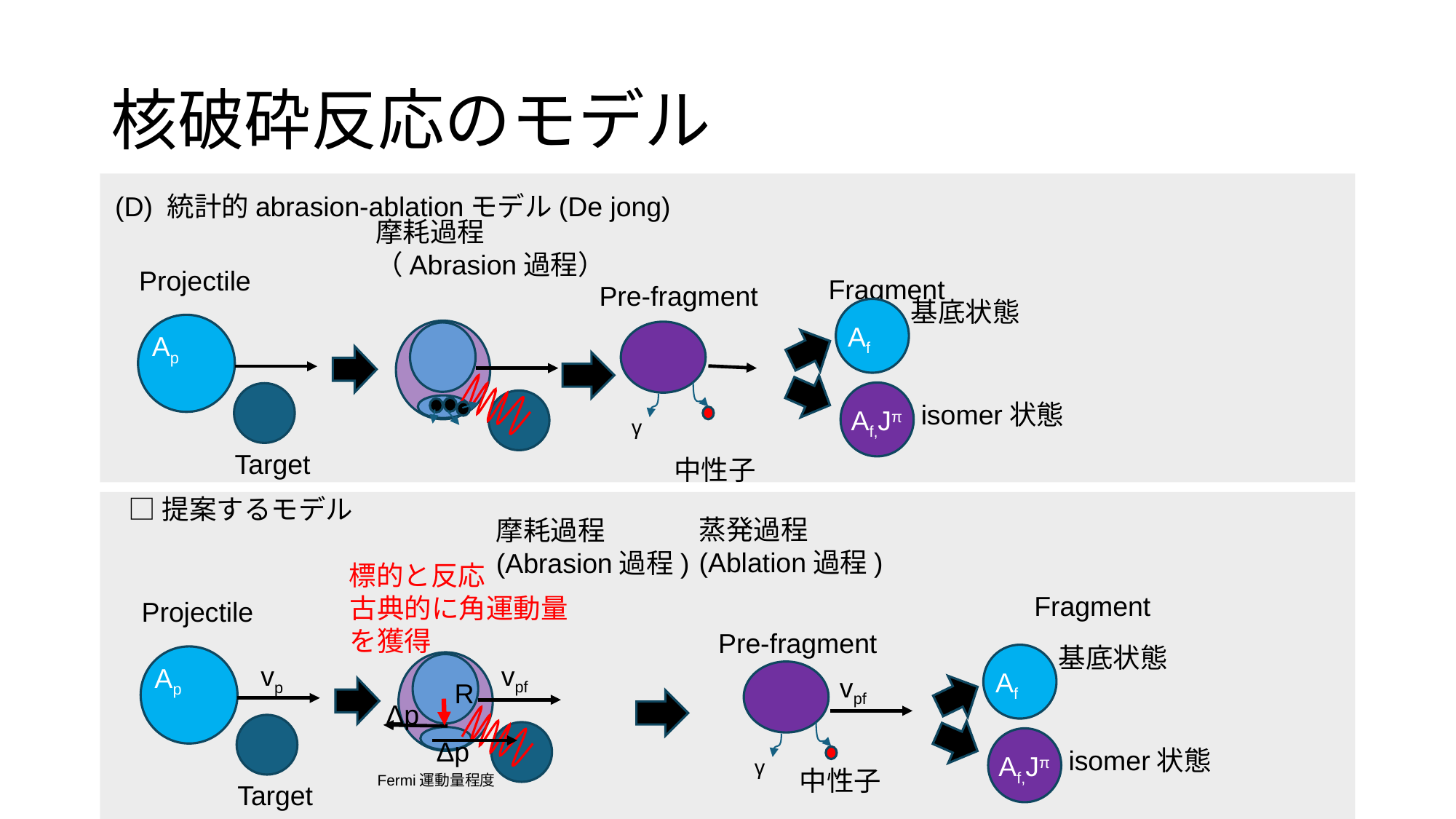

# 核破砕反応のモデル

(D) 統計的abrasion-ablationモデル(De jong)
摩耗過程
（Abrasion過程）
Projectile
Fragment

Target

Ap

Pre-fragment
基底状態

Af

f

isomer状態
Af,Jπ

γ
中性子
□提案するモデル

蒸発過程
(Ablation過程)
摩耗過程
(Abrasion過程)
Fragment
Projectile

vp

Target
vpf

Ap

Fermi運動量程度
標的と反応
古典的に角運動量を獲得
Pre-fragment
基底状態

Af

vpf
R
Δp
Δp

isomer状態
Af,Jπ

γ
中性子